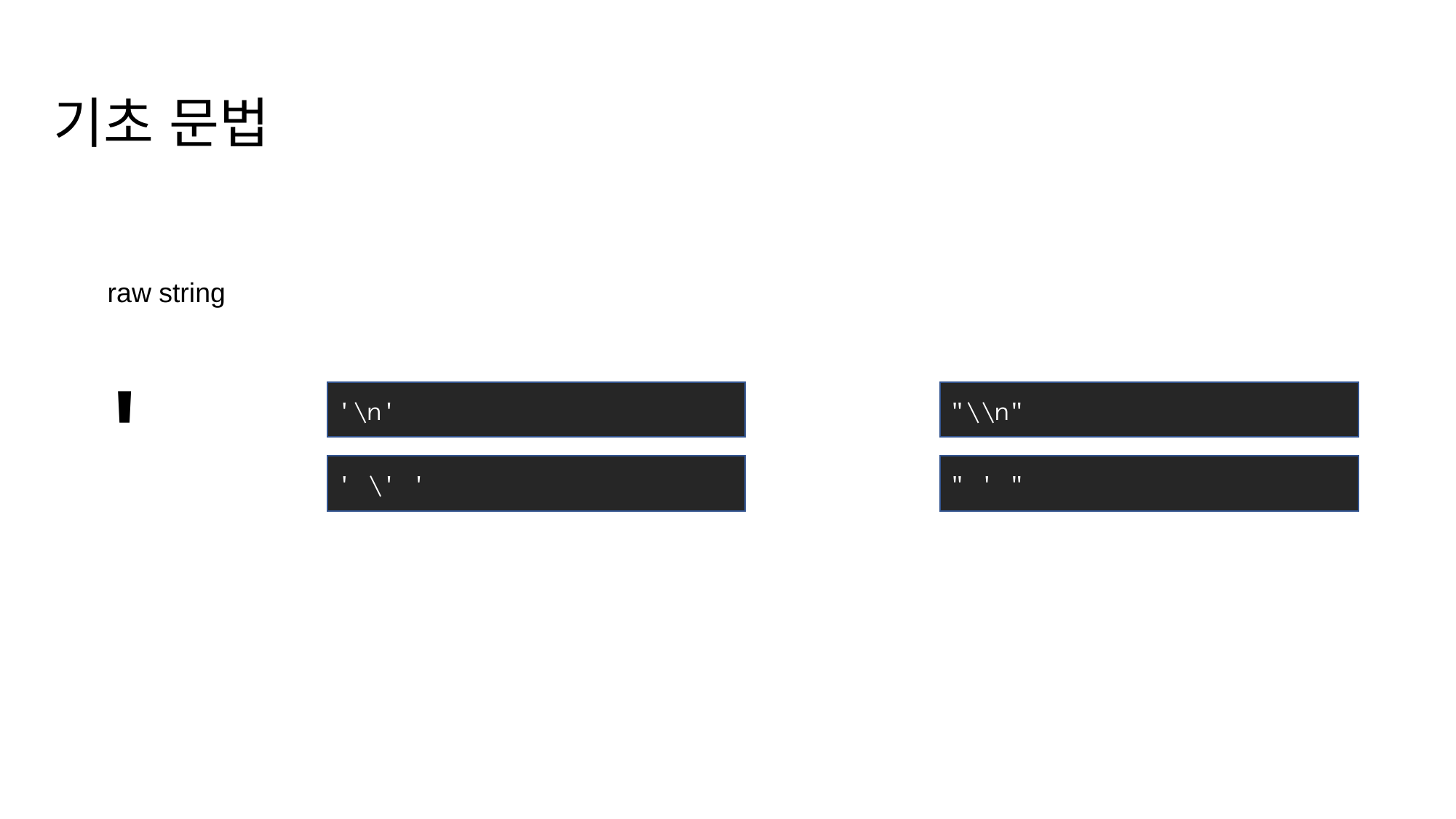

기초 문법
'
raw string
'\n'
"\\n"
' \' '
" ' "